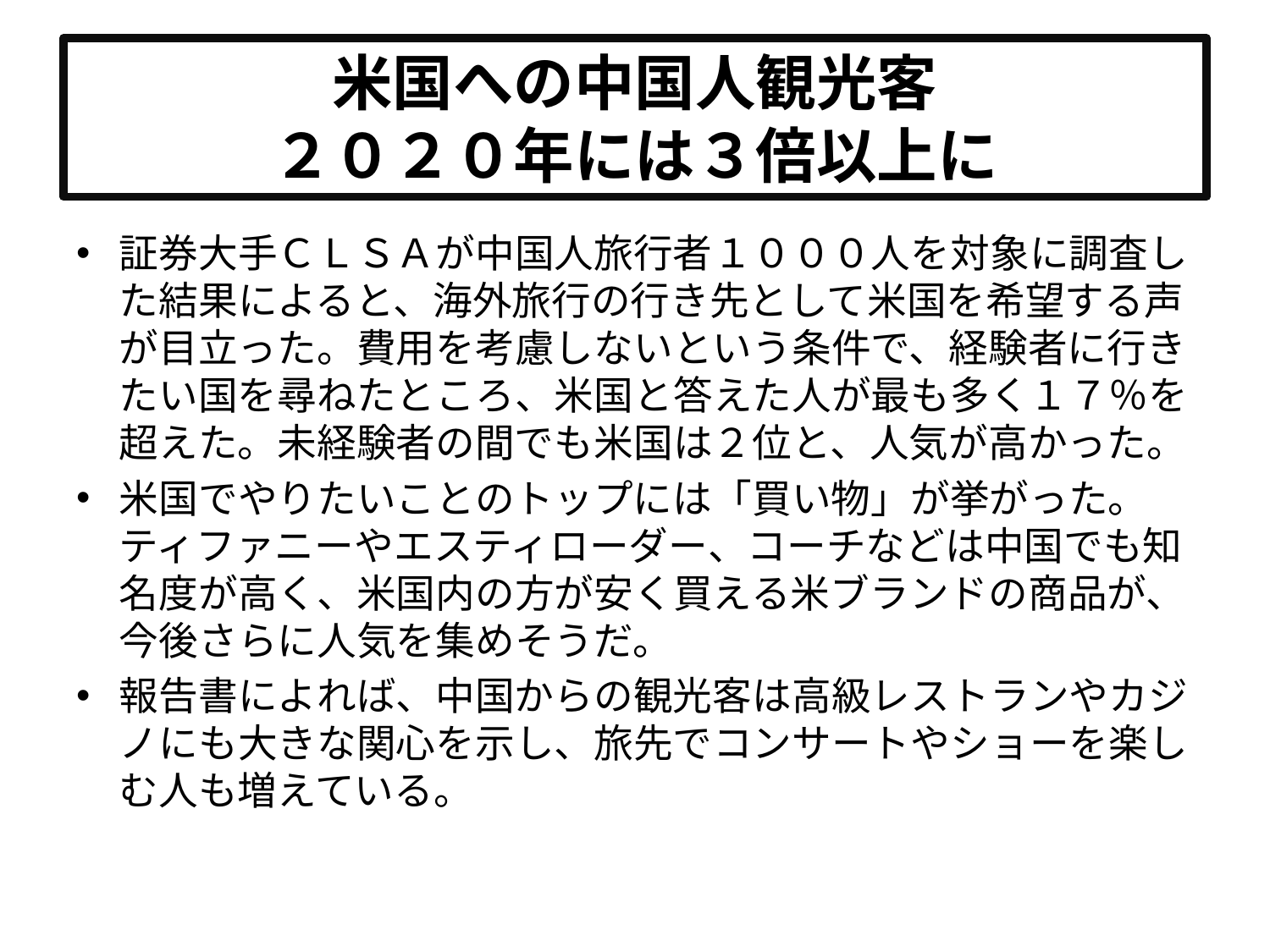

# 米国への中国人観光客 ２０２０年には３倍以上に
証券大手ＣＬＳＡが中国人旅行者１０００人を対象に調査した結果によると、海外旅行の行き先として米国を希望する声が目立った。費用を考慮しないという条件で、経験者に行きたい国を尋ねたところ、米国と答えた人が最も多く１７％を超えた。未経験者の間でも米国は２位と、人気が高かった。
米国でやりたいことのトップには「買い物」が挙がった。ティファニーやエスティローダー、コーチなどは中国でも知名度が高く、米国内の方が安く買える米ブランドの商品が、今後さらに人気を集めそうだ。
報告書によれば、中国からの観光客は高級レストランやカジノにも大きな関心を示し、旅先でコンサートやショーを楽しむ人も増えている。